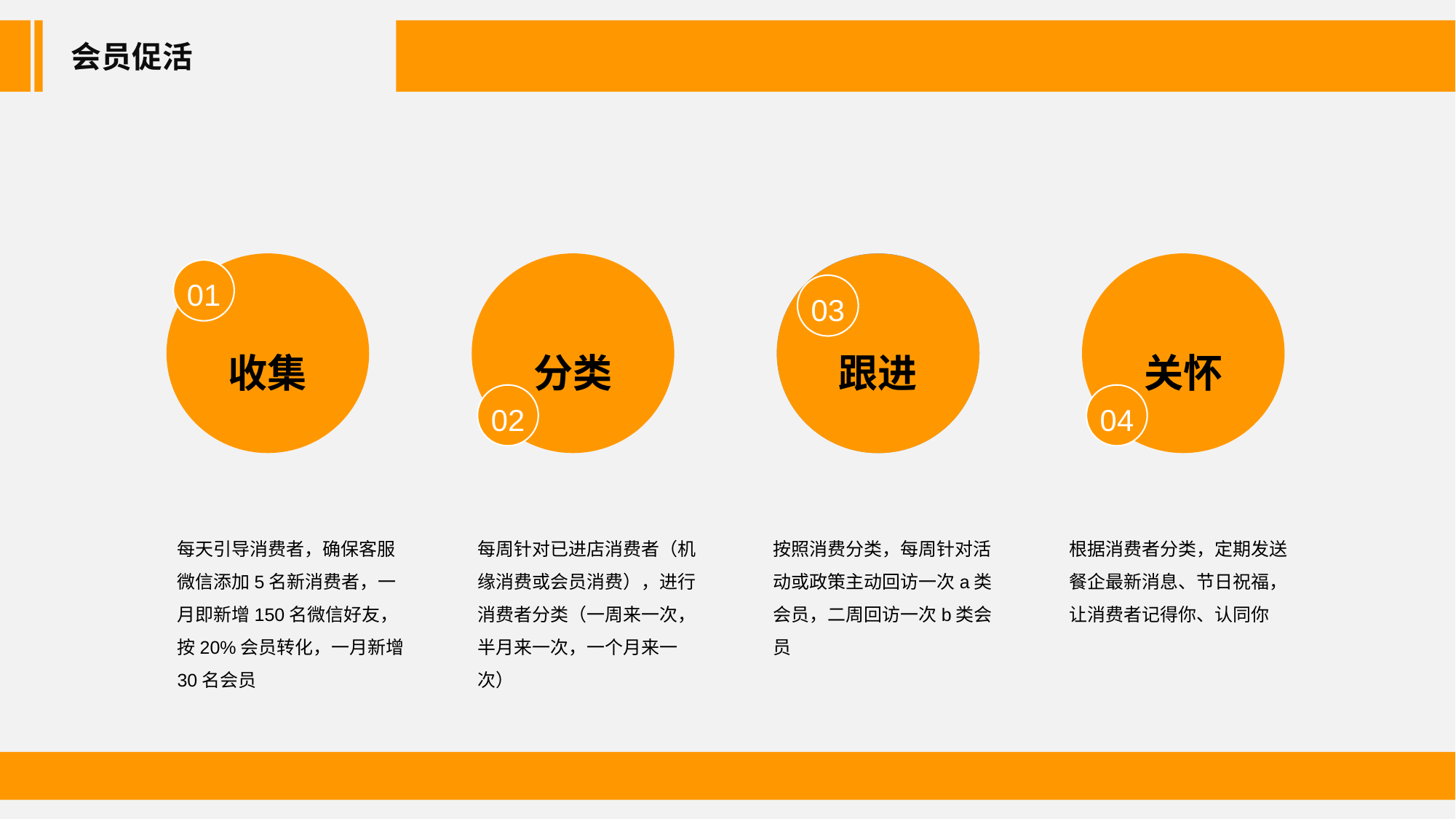

会员促活
收集
01
分类
02

跟进
03
关怀
04
每天引导消费者，确保客服微信添加5名新消费者，一月即新增150名微信好友，按20%会员转化，一月新增30名会员
每周针对已进店消费者（机缘消费或会员消费），进行消费者分类（一周来一次，半月来一次，一个月来一次）
按照消费分类，每周针对活动或政策主动回访一次a类会员，二周回访一次b类会员
根据消费者分类，定期发送餐企最新消息、节日祝福，让消费者记得你、认同你